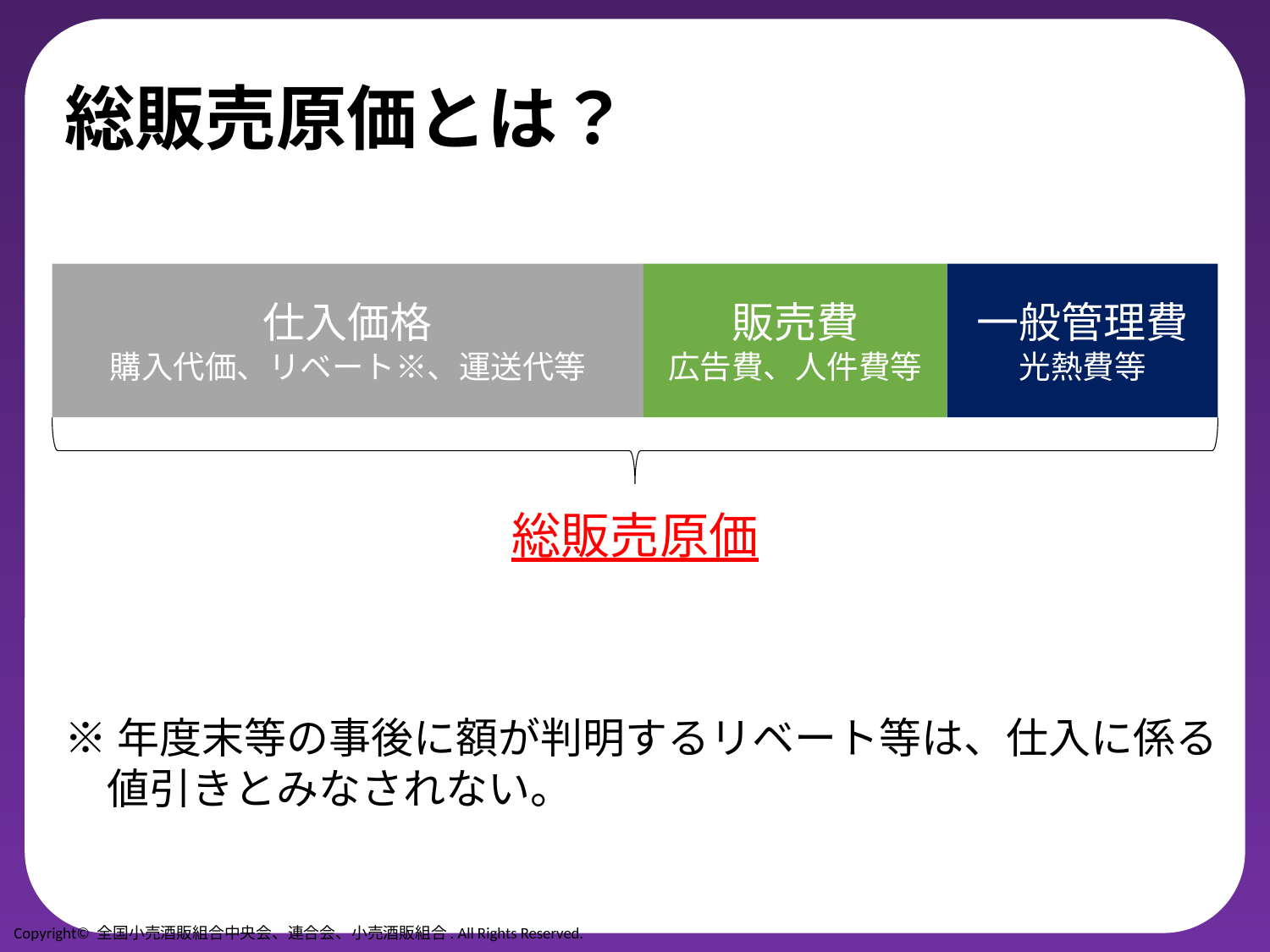

# 総販売原価とは？
販売費
広告費、人件費等
一般管理費
光熱費等
仕入価格
購入代価、リベート※、運送代等
総販売原価
※年度末等の事後に額が判明するリベート等は、仕入に係る
　値引きとみなされない。
Copyright© 全国小売酒販組合中央会、連合会、小売酒販組合. All Rights Reserved.